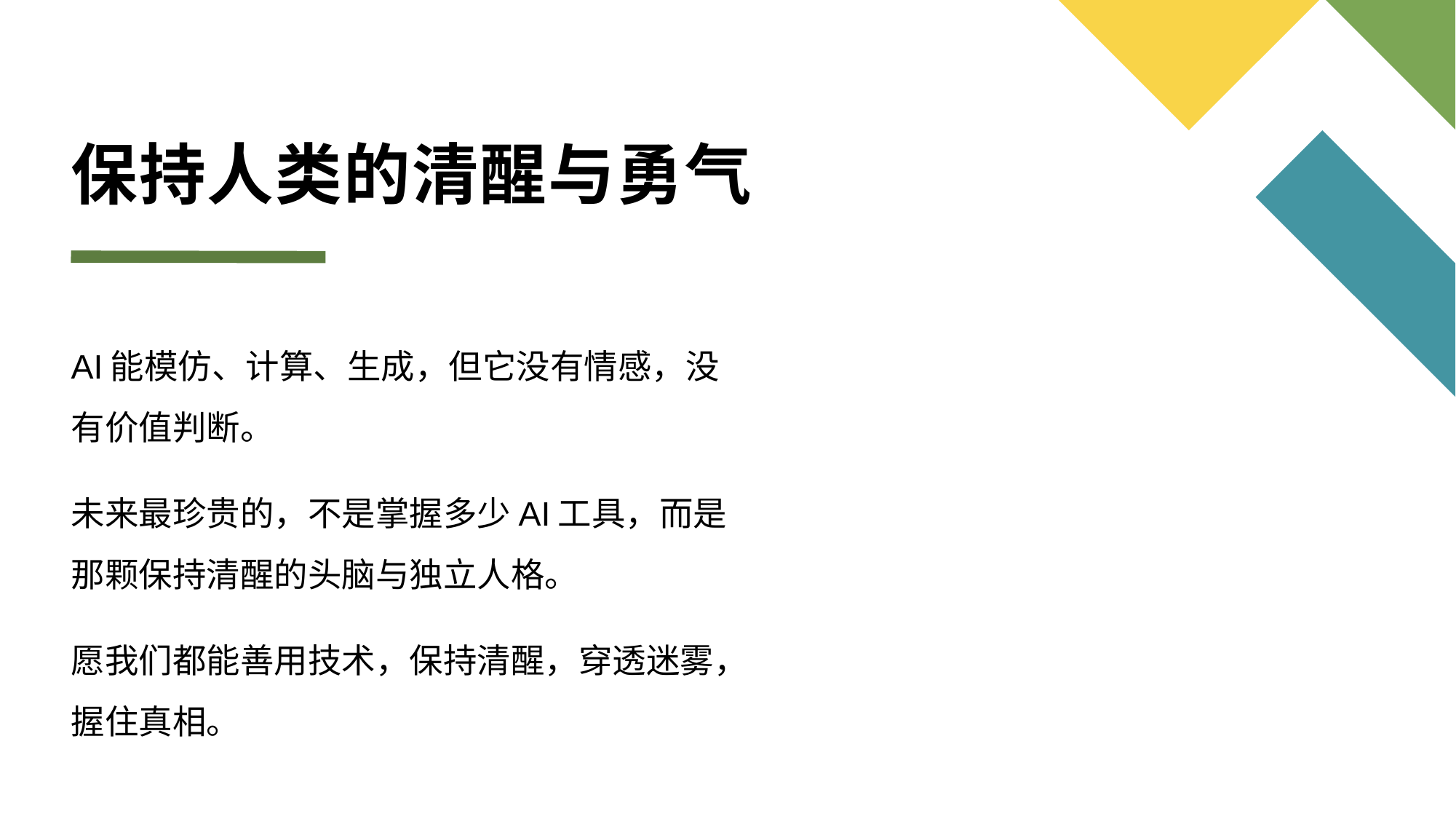

# 保持人类的清醒与勇气
AI能模仿、计算、生成，但它没有情感，没有价值判断。
未来最珍贵的，不是掌握多少AI工具，而是那颗保持清醒的头脑与独立人格。
愿我们都能善用技术，保持清醒，穿透迷雾，握住真相。